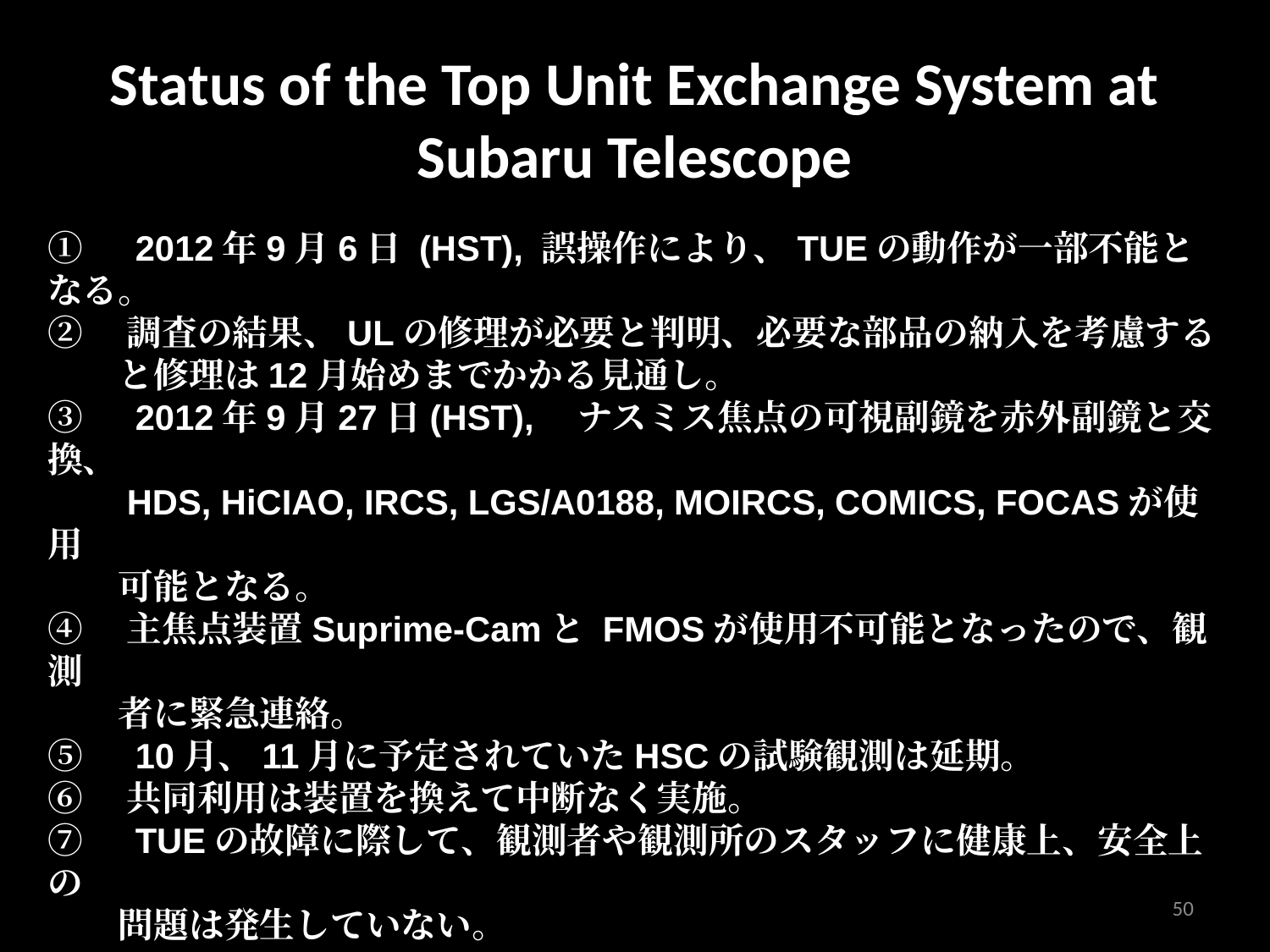

# Status of the Top Unit Exchange System at Subaru Telescope
①　2012年9月6日 (HST), 誤操作により、TUEの動作が一部不能となる。
②　調査の結果、ULの修理が必要と判明、必要な部品の納入を考慮する
　　と修理は12月始めまでかかる見通し。
③　2012年9月27日(HST),　ナスミス焦点の可視副鏡を赤外副鏡と交換、
　　HDS, HiCIAO, IRCS, LGS/A0188, MOIRCS, COMICS, FOCASが使用
　　可能となる。
④　主焦点装置Suprime-Camと FMOSが使用不可能となったので、観測
　　者に緊急連絡。
⑤　10月、11月に予定されていたHSCの試験観測は延期。
⑥　共同利用は装置を換えて中断なく実施。
⑦　TUEの故障に際して、観測者や観測所のスタッフに健康上、安全上の
　　問題は発生していない。
50